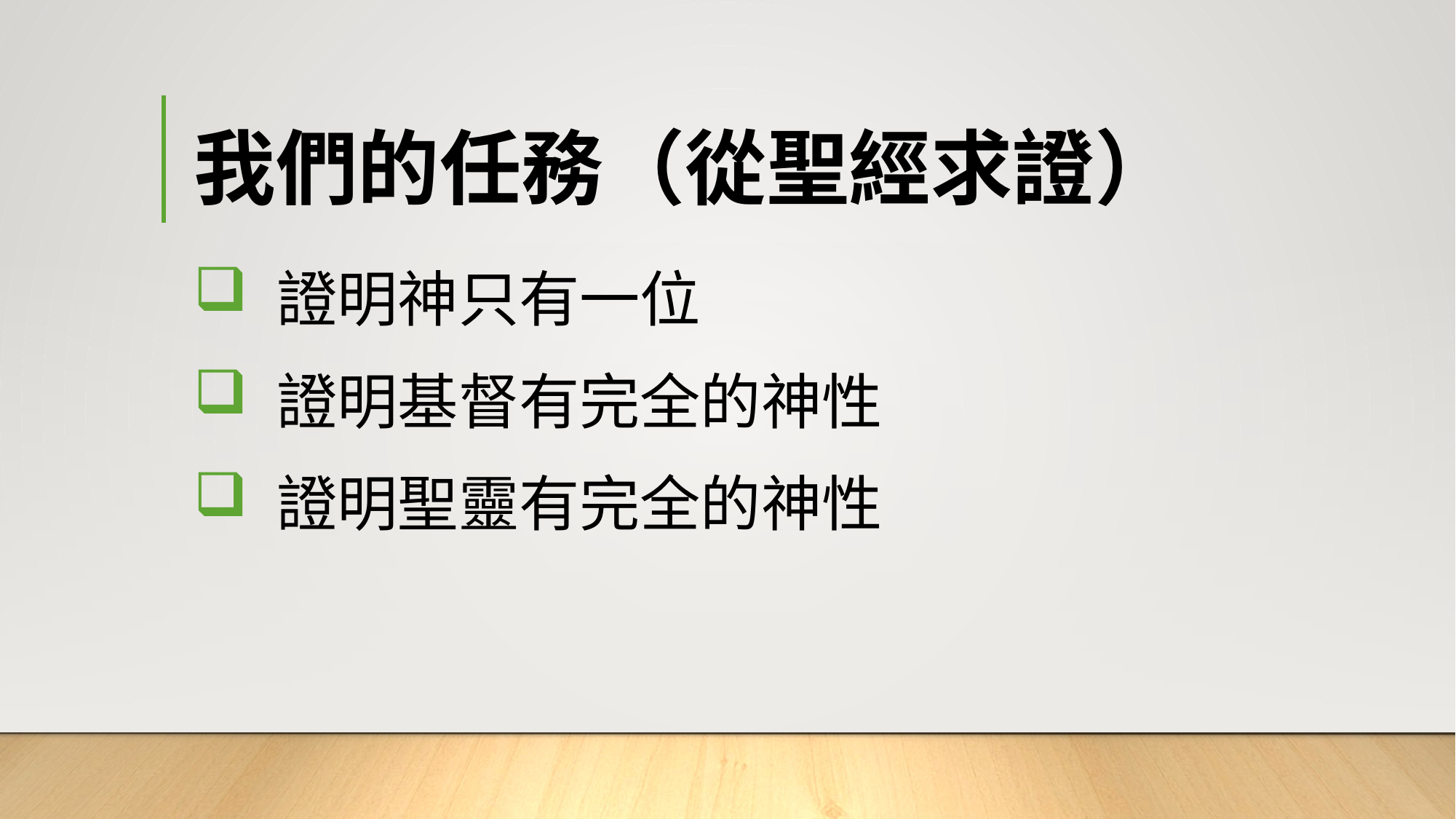

# 我們的任務（從聖經求證）
 證明神只有一位
 證明基督有完全的神性
 證明聖靈有完全的神性